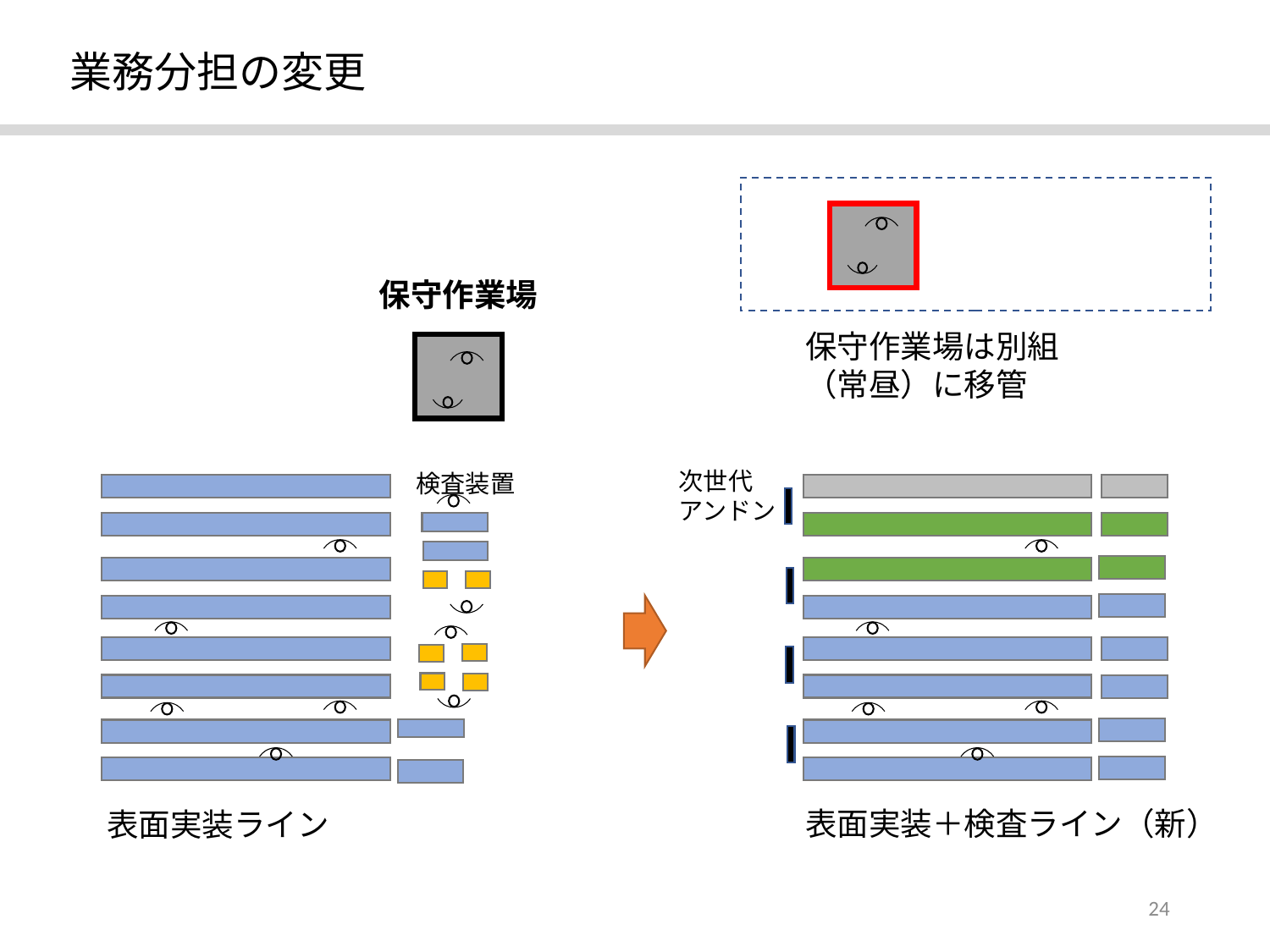

業務分担の変更

保守作業場
保守作業場は別組
（常昼）に移管

次世代
アンドン
検査装置

表面実装＋検査ライン（新）
表面実装ライン
24